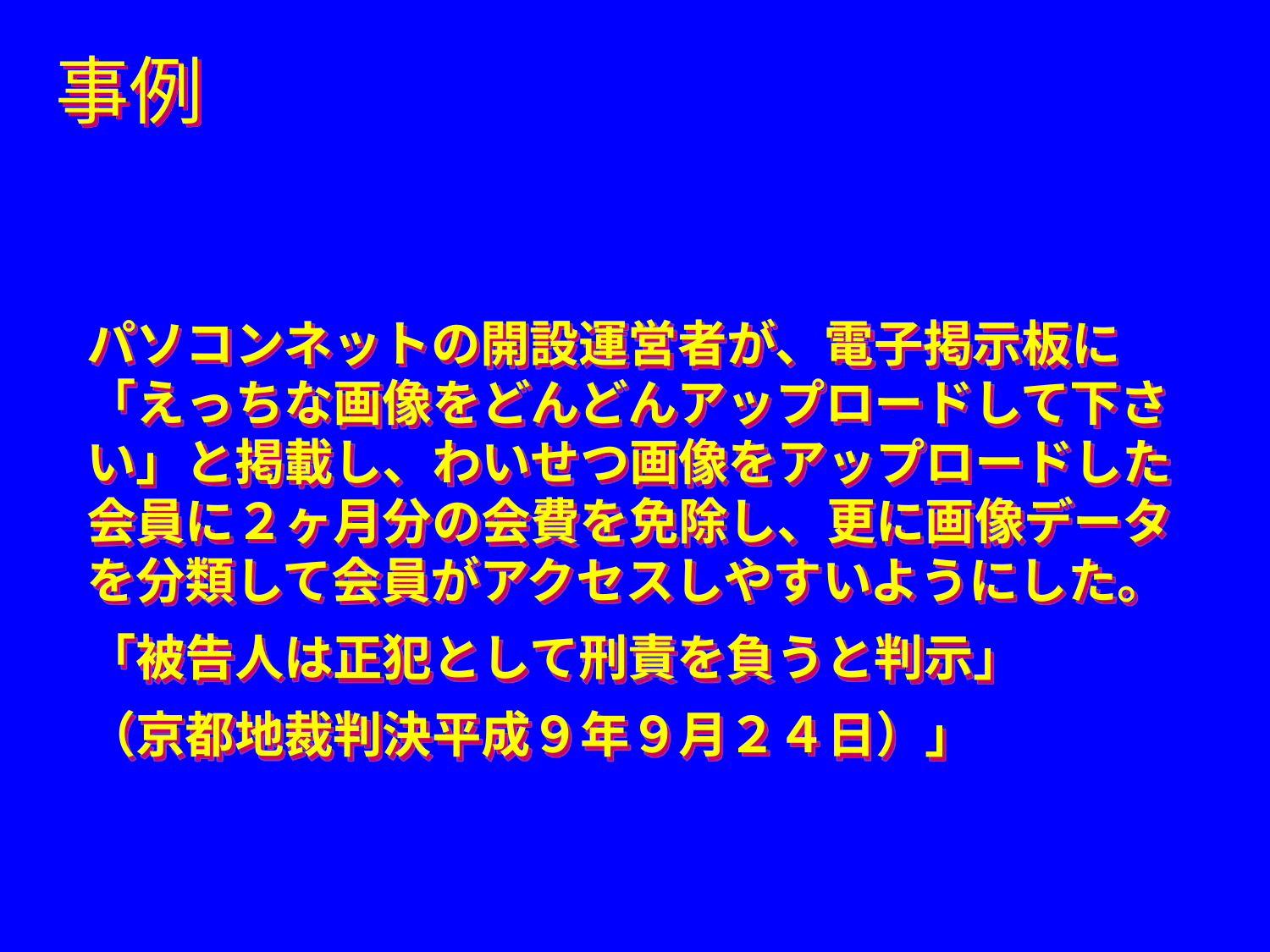

# 事例
パソコンネットの開設運営者が、電子掲示板に「えっちな画像をどんどんアップロードして下さい」と掲載し、わいせつ画像をアップロードした会員に２ヶ月分の会費を免除し、更に画像データを分類して会員がアクセスしやすいようにした。
「被告人は正犯として刑責を負うと判示」
（京都地裁判決平成９年９月２４日）」